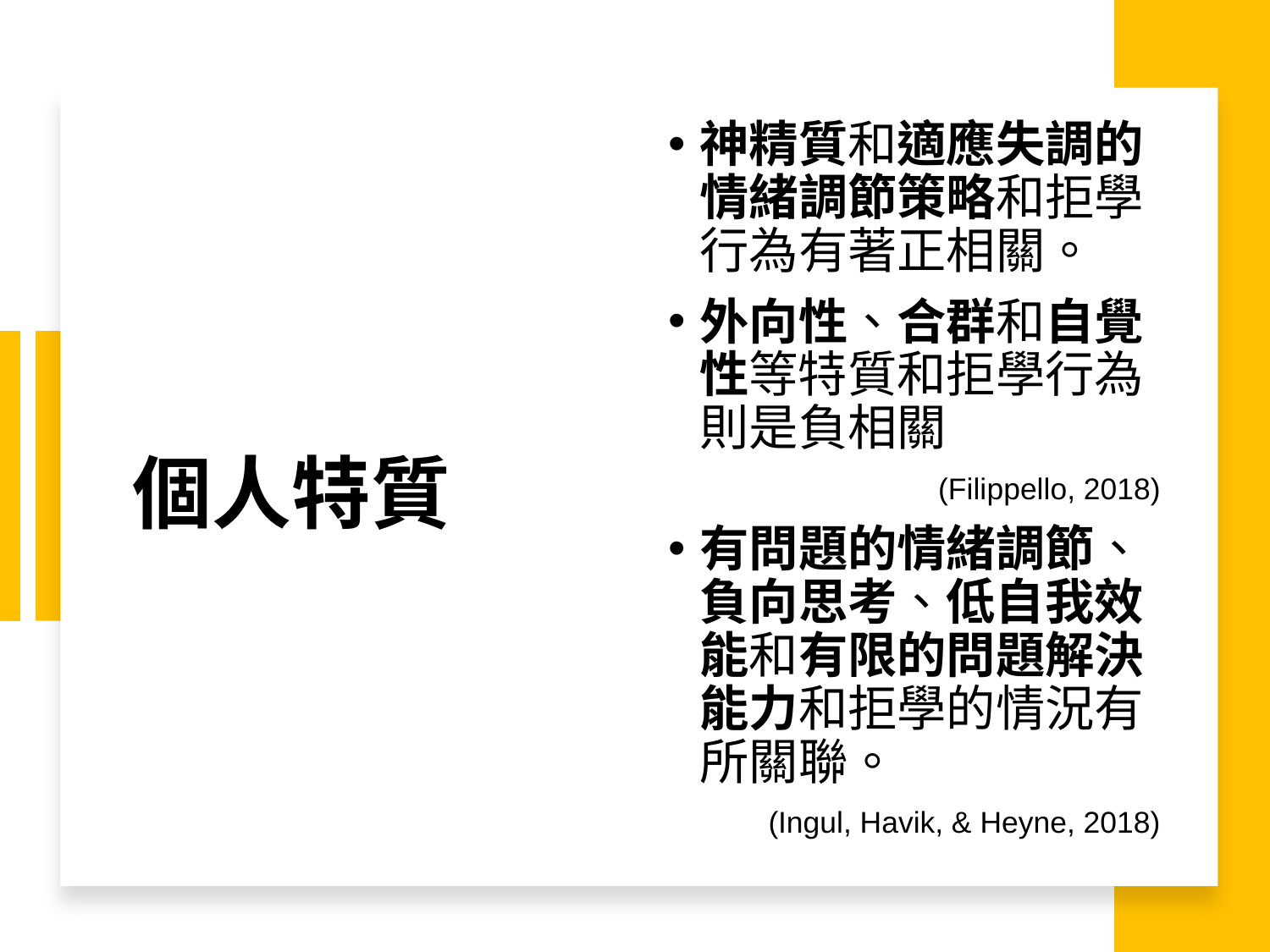

神精質和適應失調的情緒調節策略和拒學行為有著正相關。
外向性、合群和自覺性等特質和拒學行為則是負相關
(Filippello, 2018)
有問題的情緒調節、負向思考、低自我效能和有限的問題解決能力和拒學的情況有所關聯。
(Ingul, Havik, & Heyne, 2018)
# 個人特質